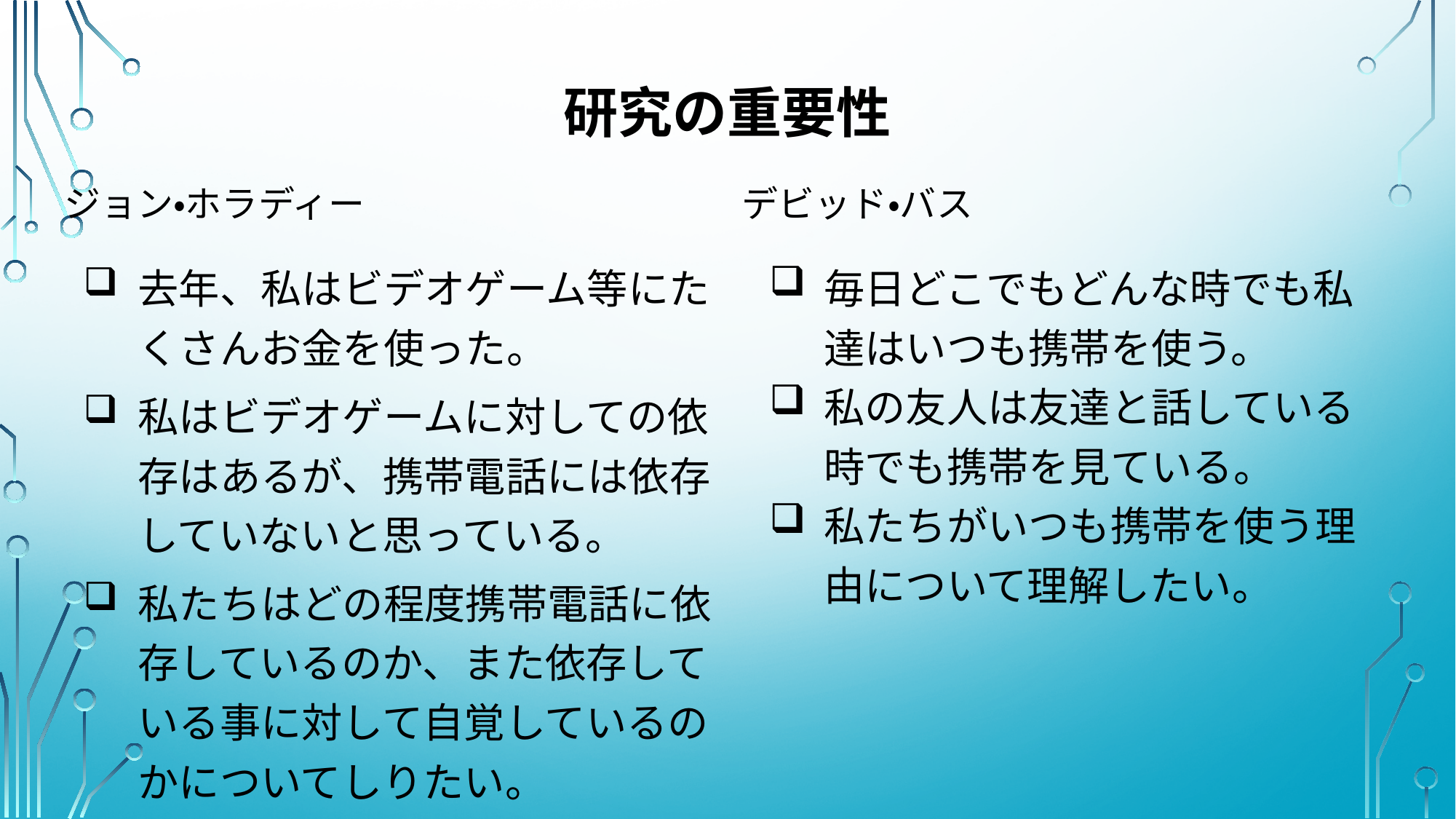

# 研究の重要性
| ジョン・ホラディー | デビッド・バス |
| --- | --- |
| 去年、私はビデオゲーム等にたくさんお金を使った。 私はビデオゲームに対しての依存はあるが、携帯電話には依存していないと思っている。 私たちはどの程度携帯電話に依存しているのか、また依存している事に対して自覚しているのかについてしりたい。 | 毎日どこでもどんな時でも私達はいつも携帯を使う。 私の友人は友達と話している時でも携帯を見ている。 私たちがいつも携帯を使う理由について理解したい。 |